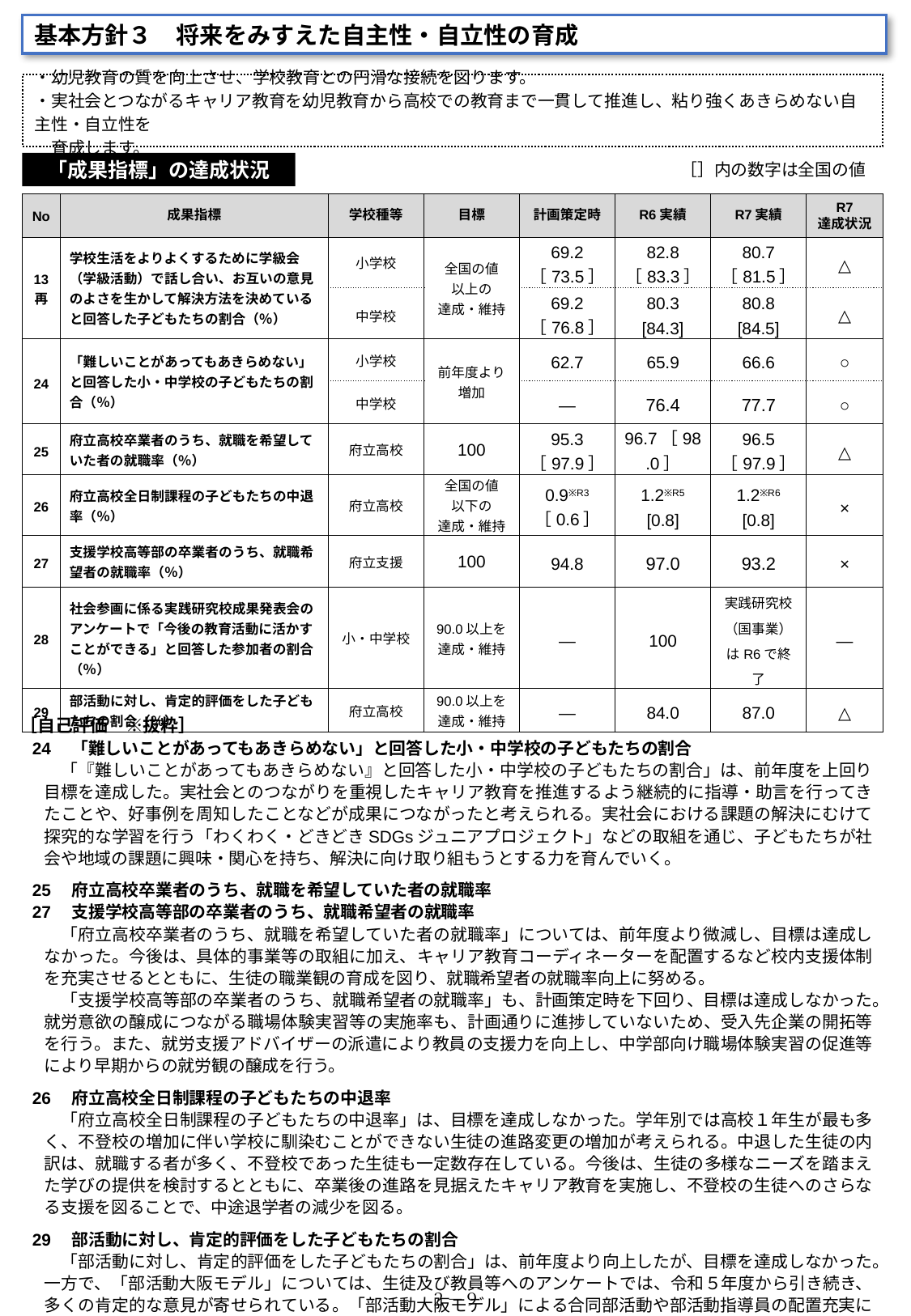

基本方針３　将来をみすえた自主性・自立性の育成
・幼児教育の質を向上させ、学校教育との円滑な接続を図ります。
・実社会とつながるキャリア教育を幼児教育から高校での教育まで一貫して推進し、粘り強くあきらめない自主性・自立性を
　育成します。
「成果指標」の達成状況
［］内の数字は全国の値
| No | 成果指標 | 学校種等 | 目標 | 計画策定時 | R6実績 | R7実績 | R7 達成状況 |
| --- | --- | --- | --- | --- | --- | --- | --- |
| 13 再 | 学校生活をよりよくするために学級会（学級活動）で話し合い、お互いの意見のよさを生かして解決方法を決めていると回答した子どもたちの割合（％） | 小学校 | 全国の値 以上の 達成・維持 | 69.2 ［73.5］ | 82.8 ［83.3］ | 80.7 ［81.5］ | △ |
|  |  | 中学校 |  | 69.2 ［76.8］ | 80.3 [84.3] | 80.8 [84.5] | △ |
| 24 | 「難しいことがあってもあきらめない」と回答した小・中学校の子どもたちの割合（％） | 小学校 | 前年度より増加 | 62.7 | 65.9 | 66.6 | ○ |
|  |  | 中学校 |  | ― | 76.4 | 77.7 | ○ |
| 25 | 府立高校卒業者のうち、就職を希望していた者の就職率（％） | 府立高校 | 100 | 95.3 ［97.9］ | 96.7［98.0］ | 96.5 ［97.9］ | △ |
| 26 | 府立高校全日制課程の子どもたちの中退率（％） | 府立高校 | 全国の値 以下の 達成・維持 | 0.9※R3 ［0.6］ | 1.2※R5 [0.8] | 1.2※R6 [0.8] | × |
| 27 | 支援学校高等部の卒業者のうち、就職希望者の就職率（％） | 府立支援 | 100 | 94.8 | 97.0 | 93.2 | × |
| 28 | 社会参画に係る実践研究校成果発表会のアンケートで「今後の教育活動に活かすことができる」と回答した参加者の割合（％） | 小・中学校 | 90.0以上を 達成・維持 | ― | 100 | 実践研究校（国事業）はR6で終了 | ― |
| 29 | 部活動に対し、肯定的評価をした子どもたちの割合（％） | 府立高校 | 90.0以上を 達成・維持 | ― | 84.0 | 87.0 | △ |
［自己評価　※抜粋］
24　「難しいことがあってもあきらめない」と回答した小・中学校の子どもたちの割合
　「『難しいことがあってもあきらめない』と回答した小・中学校の子どもたちの割合」は、前年度を上回り目標を達成した。実社会とのつながりを重視したキャリア教育を推進するよう継続的に指導・助言を行ってきたことや、好事例を周知したことなどが成果につながったと考えられる。実社会における課題の解決にむけて探究的な学習を行う「わくわく・どきどきSDGsジュニアプロジェクト」などの取組を通じ、子どもたちが社会や地域の課題に興味・関心を持ち、解決に向け取り組もうとする力を育んでいく。
25　府立高校卒業者のうち、就職を希望していた者の就職率
27　支援学校高等部の卒業者のうち、就職希望者の就職率
　「府立高校卒業者のうち、就職を希望していた者の就職率」については、前年度より微減し、目標は達成しなかった。今後は、具体的事業等の取組に加え、キャリア教育コーディネーターを配置するなど校内支援体制を充実させるとともに、生徒の職業観の育成を図り、就職希望者の就職率向上に努める。
　「支援学校高等部の卒業者のうち、就職希望者の就職率」も、計画策定時を下回り、目標は達成しなかった。就労意欲の醸成につながる職場体験実習等の実施率も、計画通りに進捗していないため、受入先企業の開拓等を行う。また、就労支援アドバイザーの派遣により教員の支援力を向上し、中学部向け職場体験実習の促進等により早期からの就労観の醸成を行う。
26　府立高校全日制課程の子どもたちの中退率
　「府立高校全日制課程の子どもたちの中退率」は、目標を達成しなかった。学年別では高校１年生が最も多く、不登校の増加に伴い学校に馴染むことができない生徒の進路変更の増加が考えられる。中退した生徒の内訳は、就職する者が多く、不登校であった生徒も一定数存在している。今後は、生徒の多様なニーズを踏まえた学びの提供を検討するとともに、卒業後の進路を見据えたキャリア教育を実施し、不登校の生徒へのさらなる支援を図ることで、中途退学者の減少を図る。
29　部活動に対し、肯定的評価をした子どもたちの割合
　「部活動に対し、肯定的評価をした子どもたちの割合」は、前年度より向上したが、目標を達成しなかった。一方で、「部活動大阪モデル」については、生徒及び教員等へのアンケートでは、令和５年度から引き続き、多くの肯定的な意見が寄せられている。「部活動大阪モデル」による合同部活動や部活動指導員の配置充実により、肯定的評価の増加が期待されることから、引き続き、取組を進めていく。
２－９